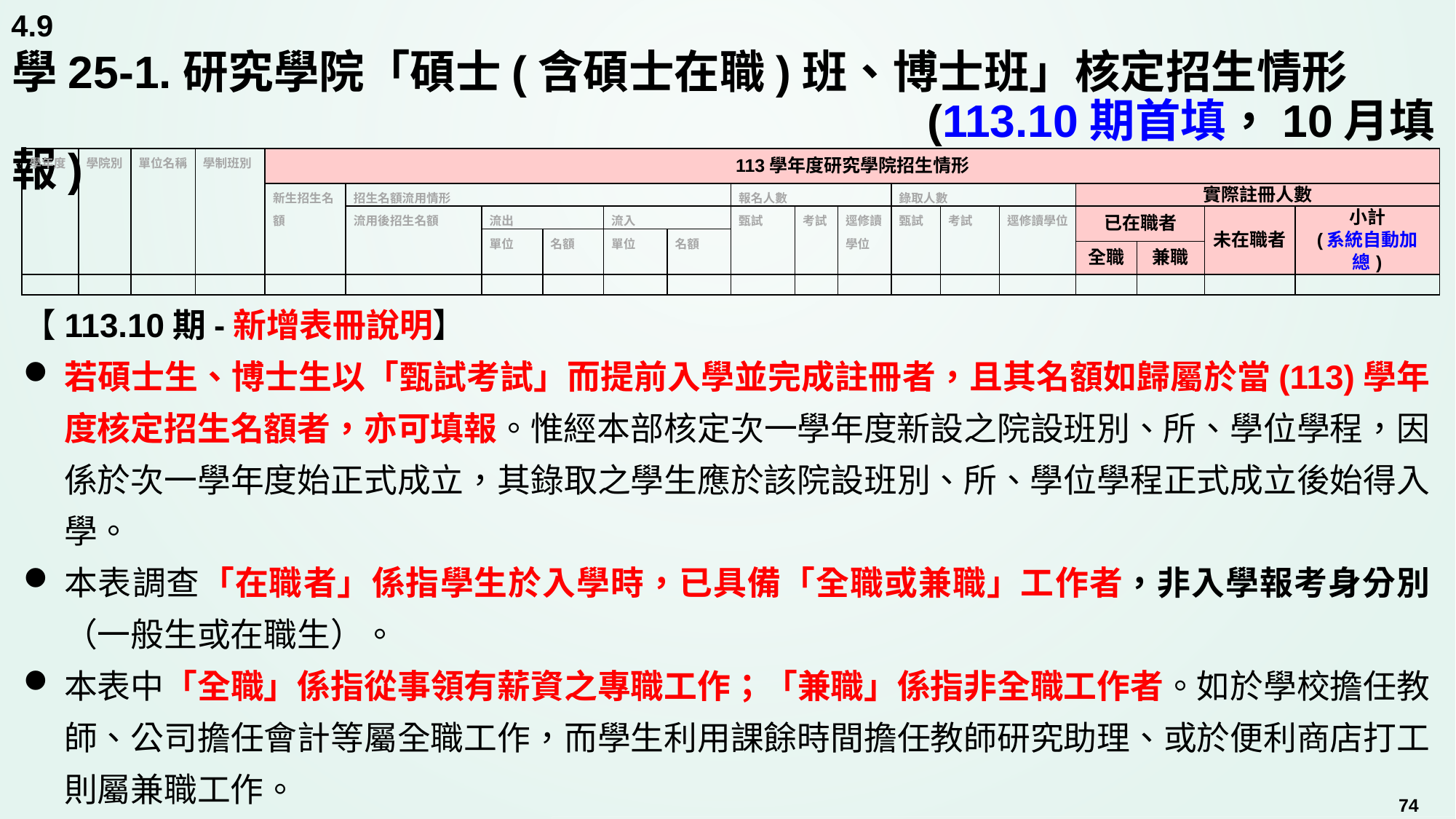

4.9
# 學25-1.研究學院「碩士(含碩士在職)班、博士班」核定招生情形 (113.10期首填，10月填報)
| 學年度 | 學院別 | 單位名稱 | 學制班別 | 113學年度研究學院招生情形 |  |  |  |  |  |  |  |  |  |  |  |  |  |  |  |
| --- | --- | --- | --- | --- | --- | --- | --- | --- | --- | --- | --- | --- | --- | --- | --- | --- | --- | --- | --- |
|  |  |  |  | 新生招生名額 | 招生名額流用情形 |  |  |  |  | 報名人數 |  |  | 錄取人數 |  |  | 實際註冊人數 |  |  |  |
|  |  |  |  |  | 流用後招生名額 | 流出 |  | 流入 |  | 甄試 | 考試 | 逕修讀學位 | 甄試 | 考試 | 逕修讀學位 | 已在職者 |  | 未在職者 | 小計 (系統自動加總) |
|  |  |  |  |  |  | 單位 | 名額 | 單位 | 名額 |  |  |  |  |  |  |  |  |  |  |
|  |  |  |  |  |  |  |  |  |  |  |  |  |  |  |  | 全職 | 兼職 |  |  |
|  |  |  |  |  |  |  |  |  |  |  |  |  |  |  |  |  |  |  |  |
【113.10期-新增表冊說明】
若碩士生、博士生以「甄試考試」而提前入學並完成註冊者，且其名額如歸屬於當(113)學年度核定招生名額者，亦可填報。惟經本部核定次一學年度新設之院設班別、所、學位學程，因係於次一學年度始正式成立，其錄取之學生應於該院設班別、所、學位學程正式成立後始得入學。
本表調查「在職者」係指學生於入學時，已具備「全職或兼職」工作者，非入學報考身分別（一般生或在職生）。
本表中「全職」係指從事領有薪資之專職工作；「兼職」係指非全職工作者。如於學校擔任教師、公司擔任會計等屬全職工作，而學生利用課餘時間擔任教師研究助理、或於便利商店打工則屬兼職工作。